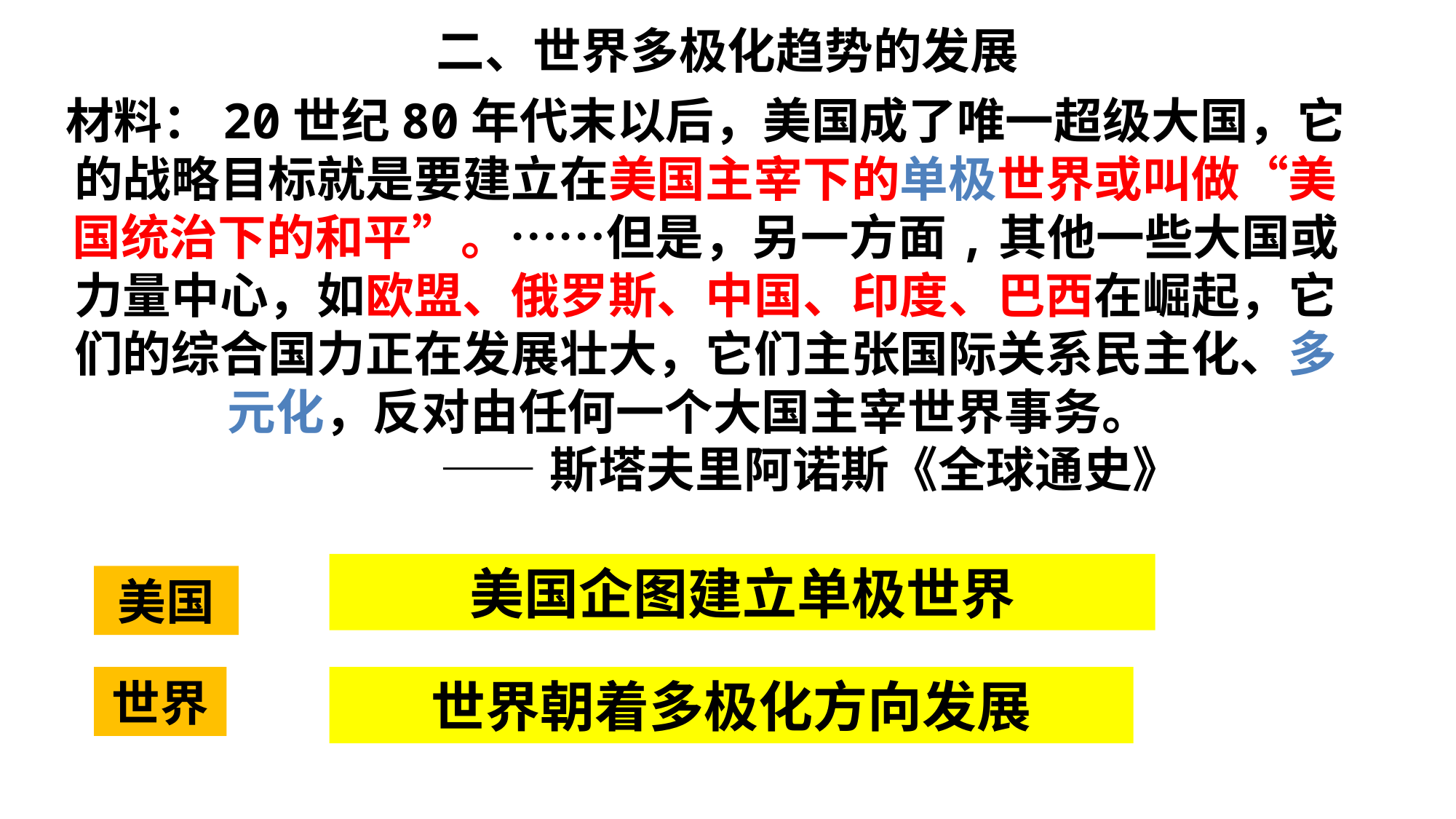

二、世界多极化趋势的发展
材料：20世纪80年代末以后，美国成了唯一超级大国，它的战略目标就是要建立在美国主宰下的单极世界或叫做“美国统治下的和平”。……但是，另一方面,其他一些大国或力量中心，如欧盟、俄罗斯、中国、印度、巴西在崛起，它们的综合国力正在发展壮大，它们主张国际关系民主化、多元化，反对由任何一个大国主宰世界事务。
                   ——斯塔夫里阿诺斯《全球通史》

苏联解体
美国企图建立单极世界
美国
世界
世界朝着多极化方向发展